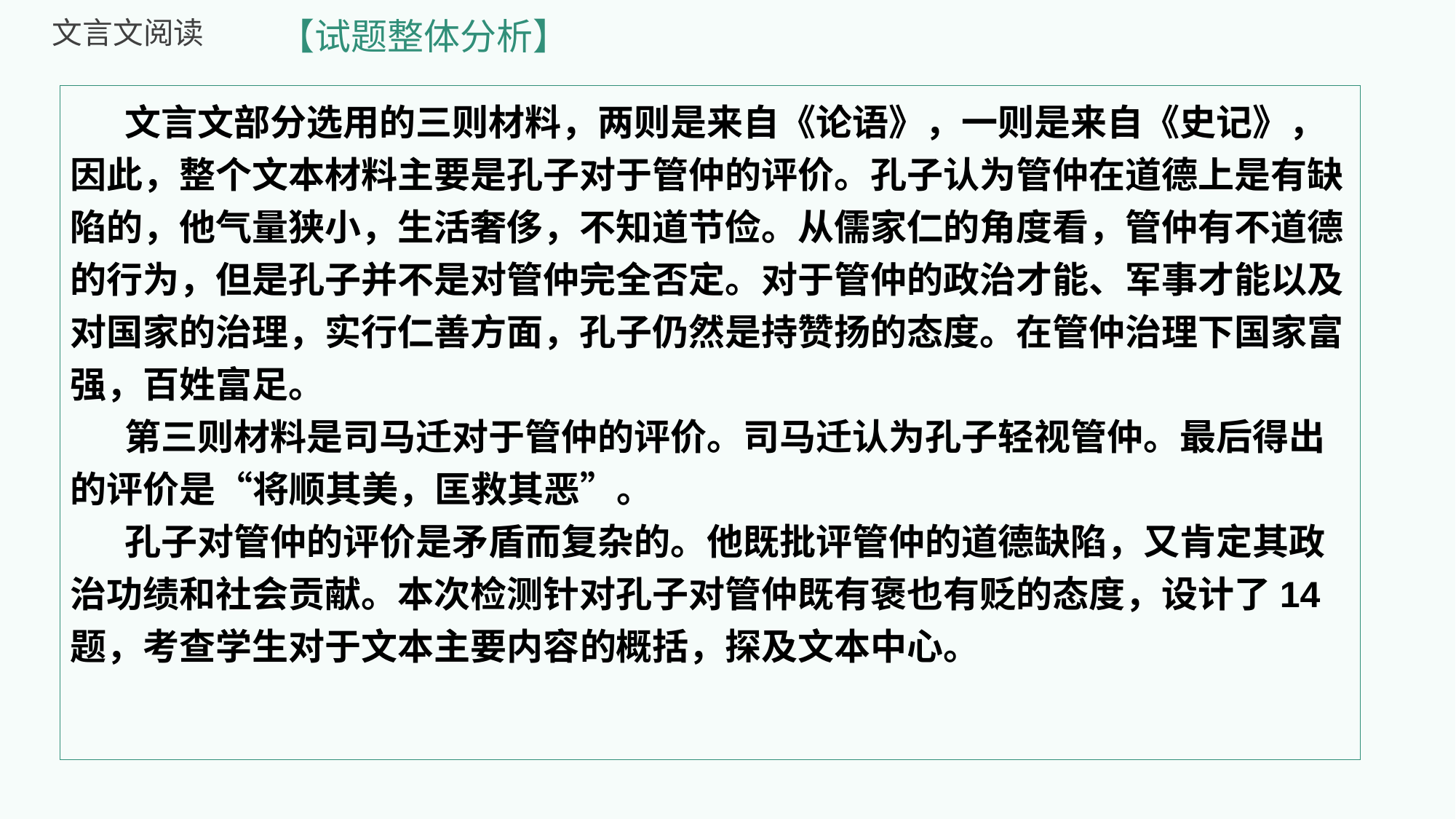

文言文阅读
【试题整体分析】
文言文部分选用的三则材料，两则是来自《论语》，一则是来自《史记》，因此，整个文本材料主要是孔子对于管仲的评价。孔子认为管仲在道德上是有缺陷的，他气量狭小，生活奢侈，不知道节俭。从儒家仁的角度看，管仲有不道德的行为，但是孔子并不是对管仲完全否定。对于管仲的政治才能、军事才能以及对国家的治理，实行仁善方面，孔子仍然是持赞扬的态度。在管仲治理下国家富强，百姓富足。
第三则材料是司马迁对于管仲的评价。司马迁认为孔子轻视管仲。最后得出的评价是“将顺其美，匡救其恶”。
孔子对管仲的评价是矛盾而复杂的。他既批评管仲的道德缺陷，又肯定其政治功绩和社会贡献。本次检测针对孔子对管仲既有褒也有贬的态度，设计了14题，考查学生对于文本主要内容的概括，探及文本中心。